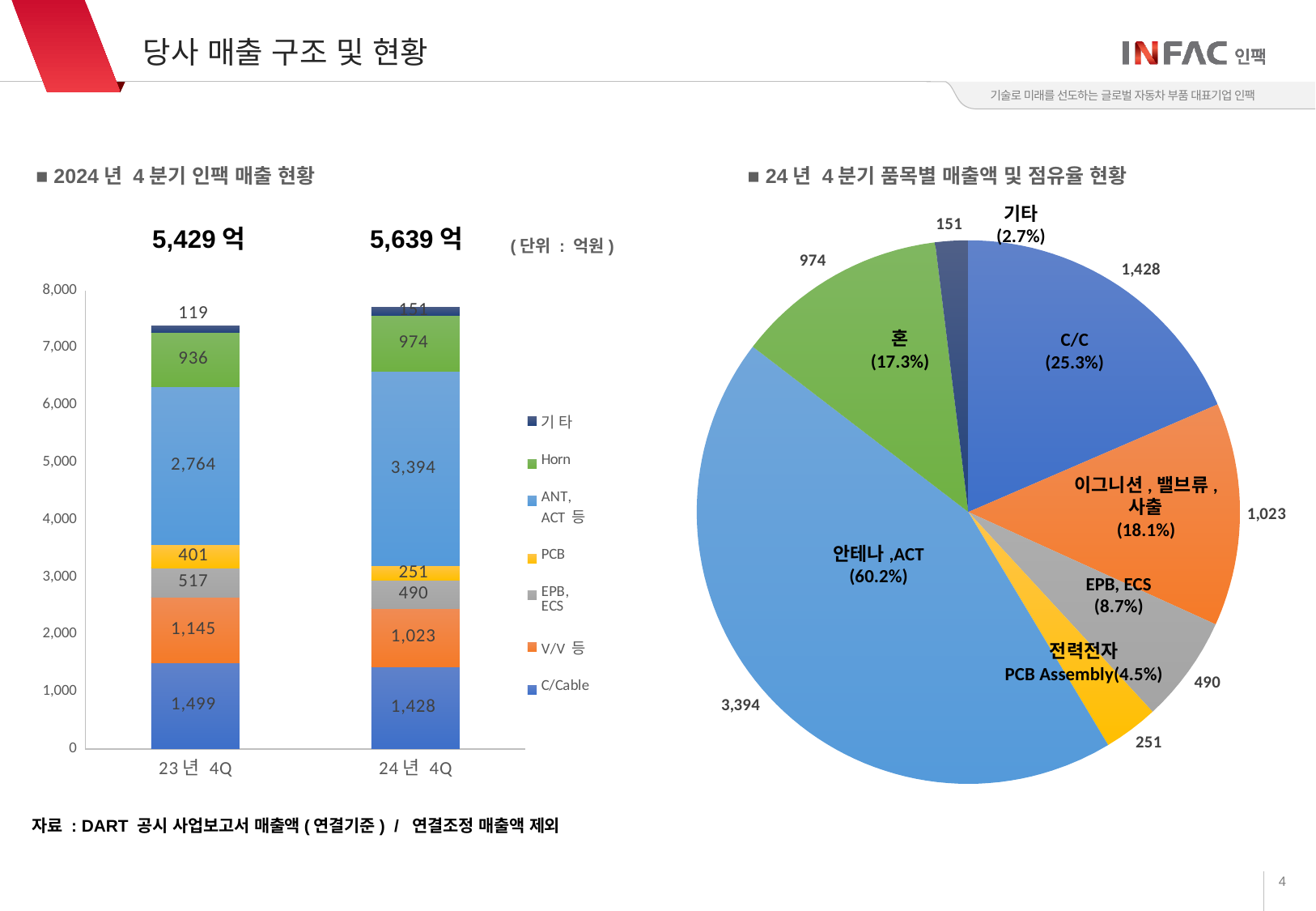

1
당사 매출 구조 및 현황
■ 24년 4분기 품목별 매출액 및 점유율 현황
■ 2024년 4분기 인팩 매출 현황
기타
(2.7%)

### Chart

| Category | 24년 4Q |
|---|---|
| C/Cable | 1427.92 |
| V/V 등 | 1022.97 |
| EPB,
ECS | 489.8 |
| PCB | 251.31 |
| ANT,
ACT 등 | 3394.43 |
| Horn | 974.26 |
| 기 타 | 150.84 |
5,429억
5,639억
(단위 : 억원)

### Chart

| Category | C/Cable | V/V 등 | EPB,
ECS | PCB | ANT,
ACT 등 | Horn | 기 타 |
|---|---|---|---|---|---|---|---|
| 23년 4Q | 1499.12 | 1144.66 | 516.73 | 401.02 | 2764.08 | 935.81 | 119.14 |
| 24년 4Q | 1427.92 | 1022.97 | 489.8 | 251.31 | 3394.43 | 974.26 | 150.84 |
혼
(17.3%)
C/C
(25.3%)
이그니션,밸브류,
사출
(18.1%)
안테나,ACT
(60.2%)
EPB, ECS
(8.7%)
전력전자
PCB Assembly(4.5%)
자료 : DART 공시 사업보고서 매출액(연결기준)  /  연결조정 매출액 제외
4